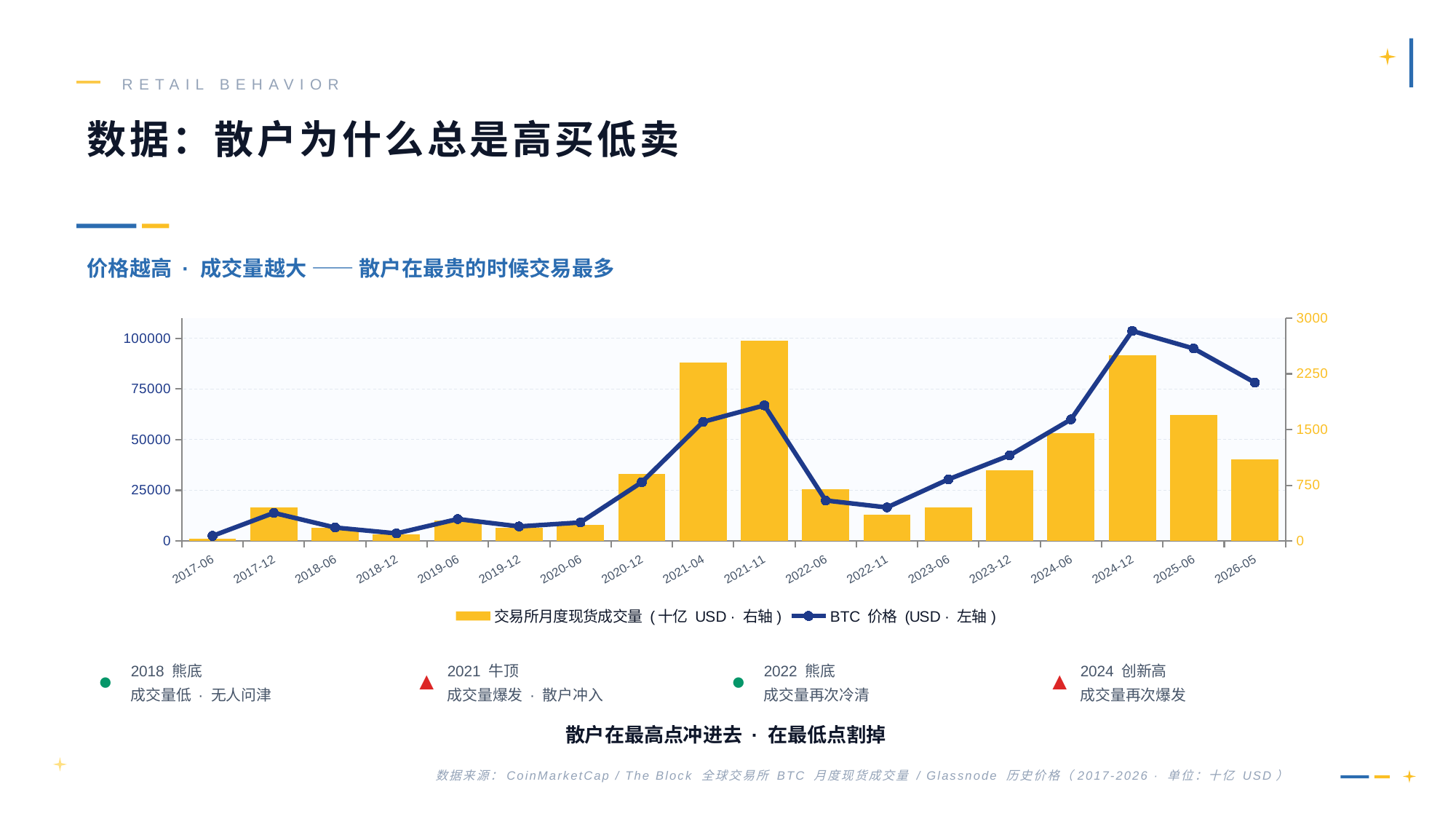

RETAIL BEHAVIOR

数据：散户为什么总是高买低卖

价格越高 · 成交量越大 —— 散户在最贵的时候交易最多

### Chart

| Category | 交易所月度现货成交量 (十亿 USD · 右轴) | BTC 价格 (USD · 左轴) |
|---|---|---|
| 2017-06 | 30.0 | 2500.0 |
| 2017-12 | 450.0 | 13860.0 |
| 2018-06 | 180.0 | 6630.0 |
| 2018-12 | 90.0 | 3742.0 |
| 2019-06 | 280.0 | 10818.0 |
| 2019-12 | 180.0 | 7180.0 |
| 2020-06 | 220.0 | 9133.0 |
| 2020-12 | 900.0 | 28990.0 |
| 2021-04 | 2400.0 | 58800.0 |
| 2021-11 | 2700.0 | 66930.0 |
| 2022-06 | 700.0 | 20000.0 |
| 2022-11 | 350.0 | 16547.0 |
| 2023-06 | 450.0 | 30406.0 |
| 2023-12 | 950.0 | 42265.0 |
| 2024-06 | 1450.0 | 60000.0 |
| 2024-12 | 2500.0 | 103679.0 |
| 2025-06 | 1700.0 | 95000.0 |
| 2026-05 | 1100.0 | 78170.0 |
●
2018 熊底
成交量低 · 无人问津
▲
2021 牛顶
成交量爆发 · 散户冲入
●
2022 熊底
成交量再次冷清
▲
2024 创新高
成交量再次爆发
散户在最高点冲进去 · 在最低点割掉

数据来源：CoinMarketCap / The Block 全球交易所 BTC 月度现货成交量 / Glassnode 历史价格（2017-2026 · 单位：十亿 USD）